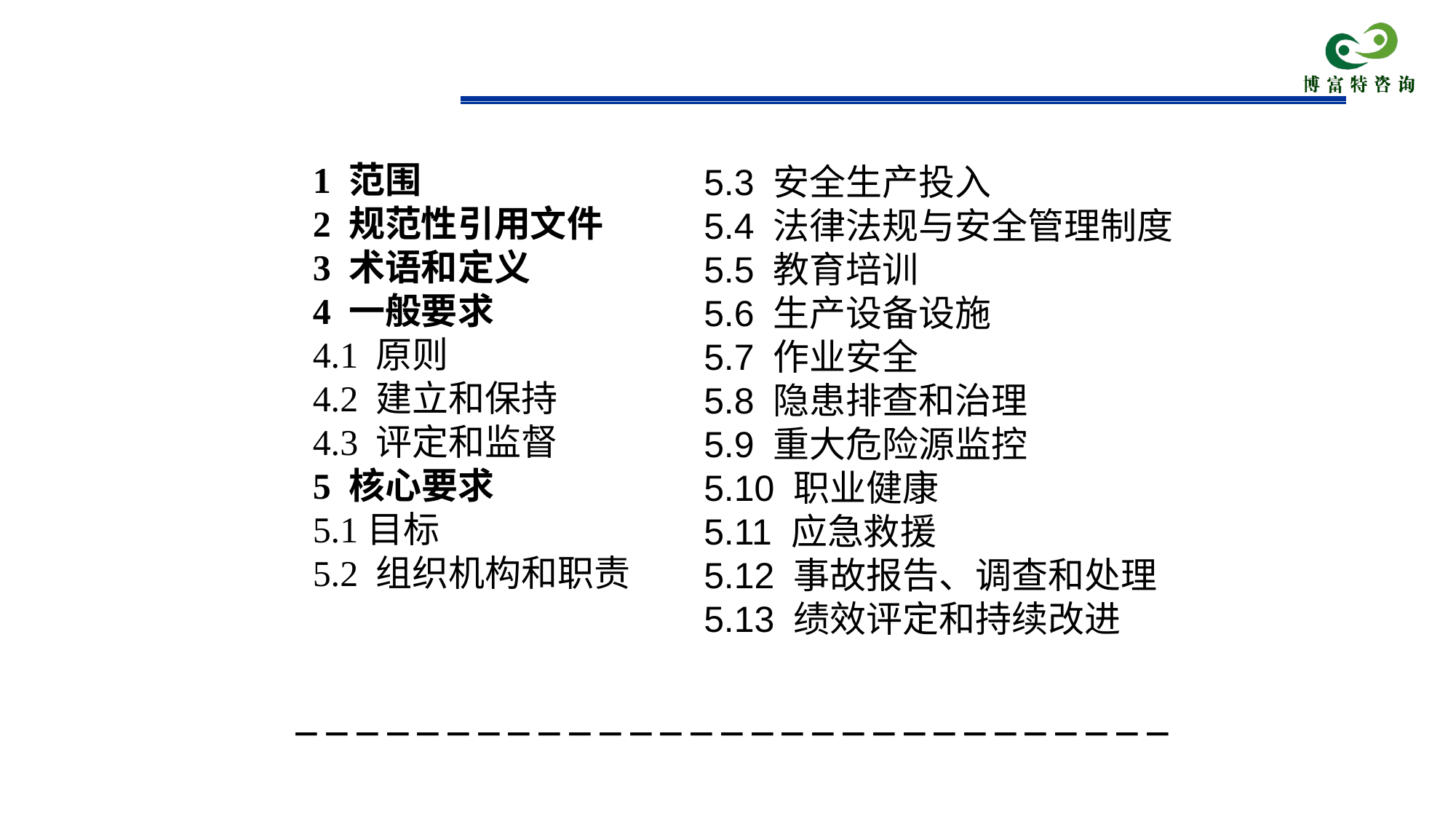

1 范围
2 规范性引用文件
3 术语和定义
4 一般要求
4.1 原则
4.2 建立和保持
4.3 评定和监督
5 核心要求
5.1目标
5.2 组织机构和职责

5.3 安全生产投入
5.4 法律法规与安全管理制度
5.5 教育培训
5.6 生产设备设施
5.7 作业安全
5.8 隐患排查和治理
5.9 重大危险源监控
5.10 职业健康
5.11 应急救援
5.12 事故报告、调查和处理
5.13 绩效评定和持续改进
－－－－－－－－－－－－－－－－－－－－－－－－－－－－－